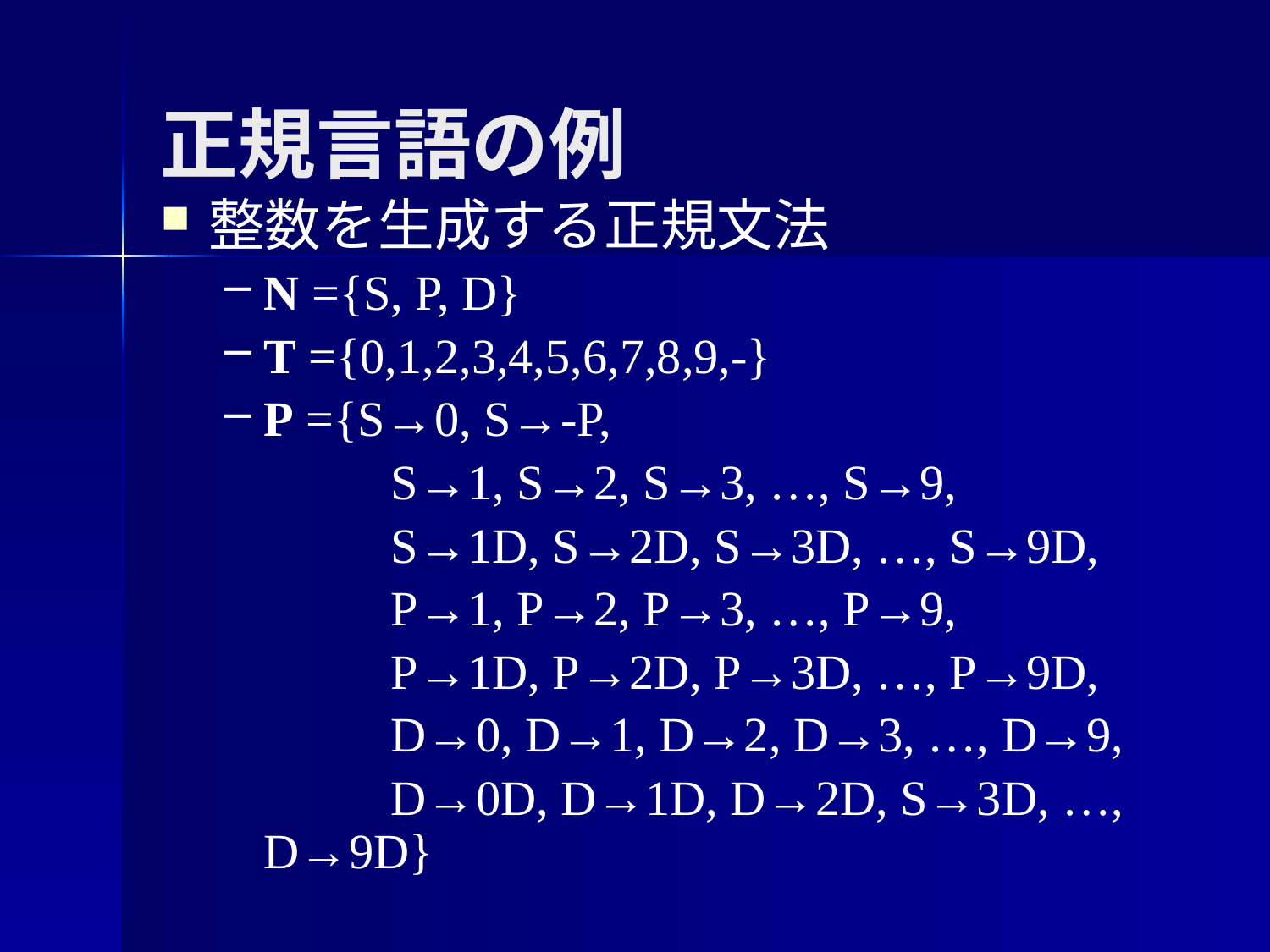

# 正規言語の例
整数を生成する正規文法
N ={S, P, D}
T ={0,1,2,3,4,5,6,7,8,9,-}
P ={S→0, S→-P,
		S→1, S→2, S→3, …, S→9,
		S→1D, S→2D, S→3D, …, S→9D,
		P→1, P→2, P→3, …, P→9,
		P→1D, P→2D, P→3D, …, P→9D,
		D→0, D→1, D→2, D→3, …, D→9,
		D→0D, D→1D, D→2D, S→3D, …, D→9D}